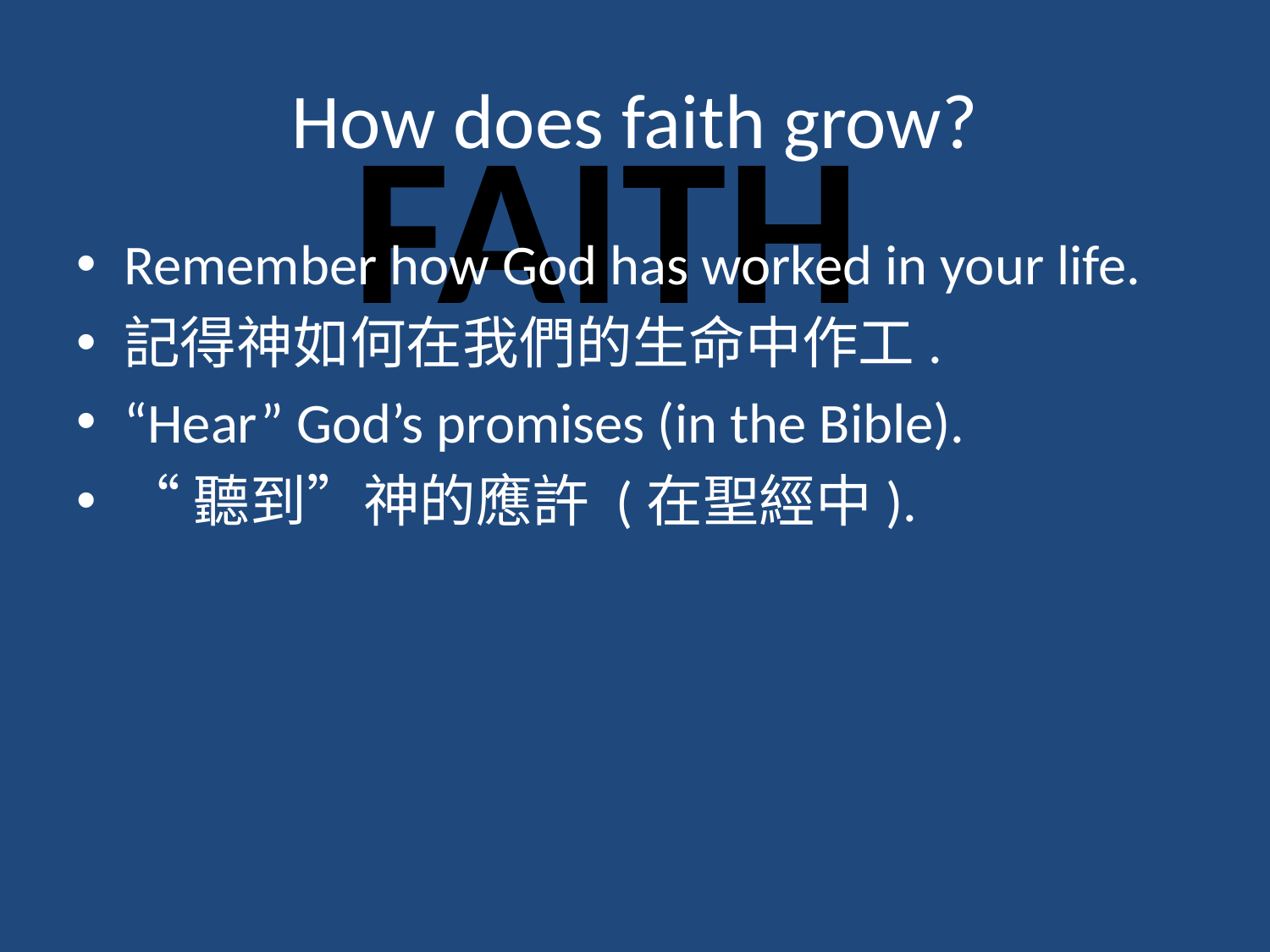

# How does faith grow?
FAITH
Remember how God has worked in your life.
記得神如何在我們的生命中作工.
“Hear” God’s promises (in the Bible).
“聽到”神的應許 (在聖經中).